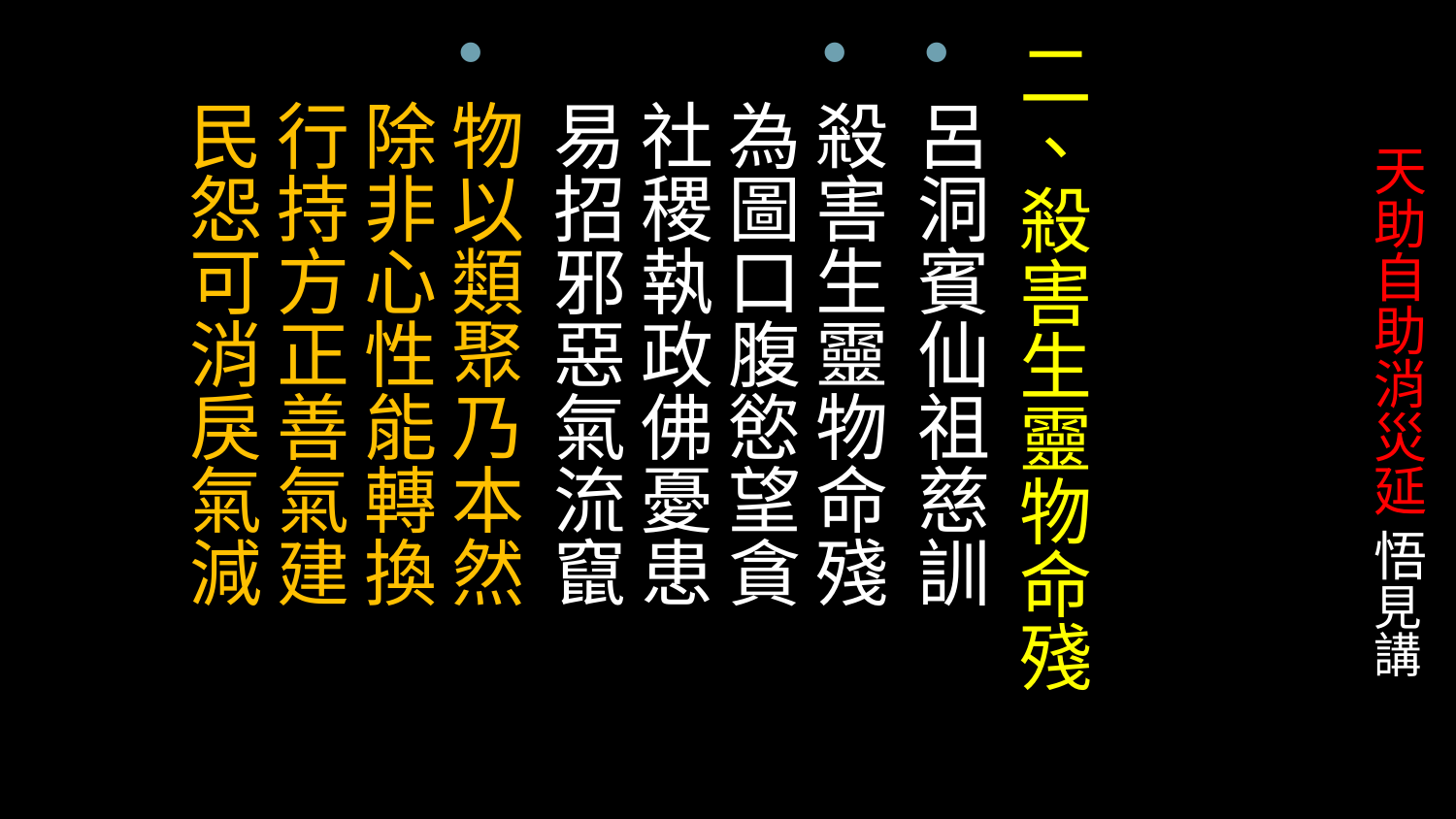

二、殺害生靈物命殘
呂洞賓仙祖慈訓
殺害生靈物命殘
為圖口腹慾望貪
社稷執政佛憂患
易招邪惡氣流竄
物以類聚乃本然
除非心性能轉換
行持方正善氣建
民怨可消戾氣減
# 天助自助消災延 悟見講